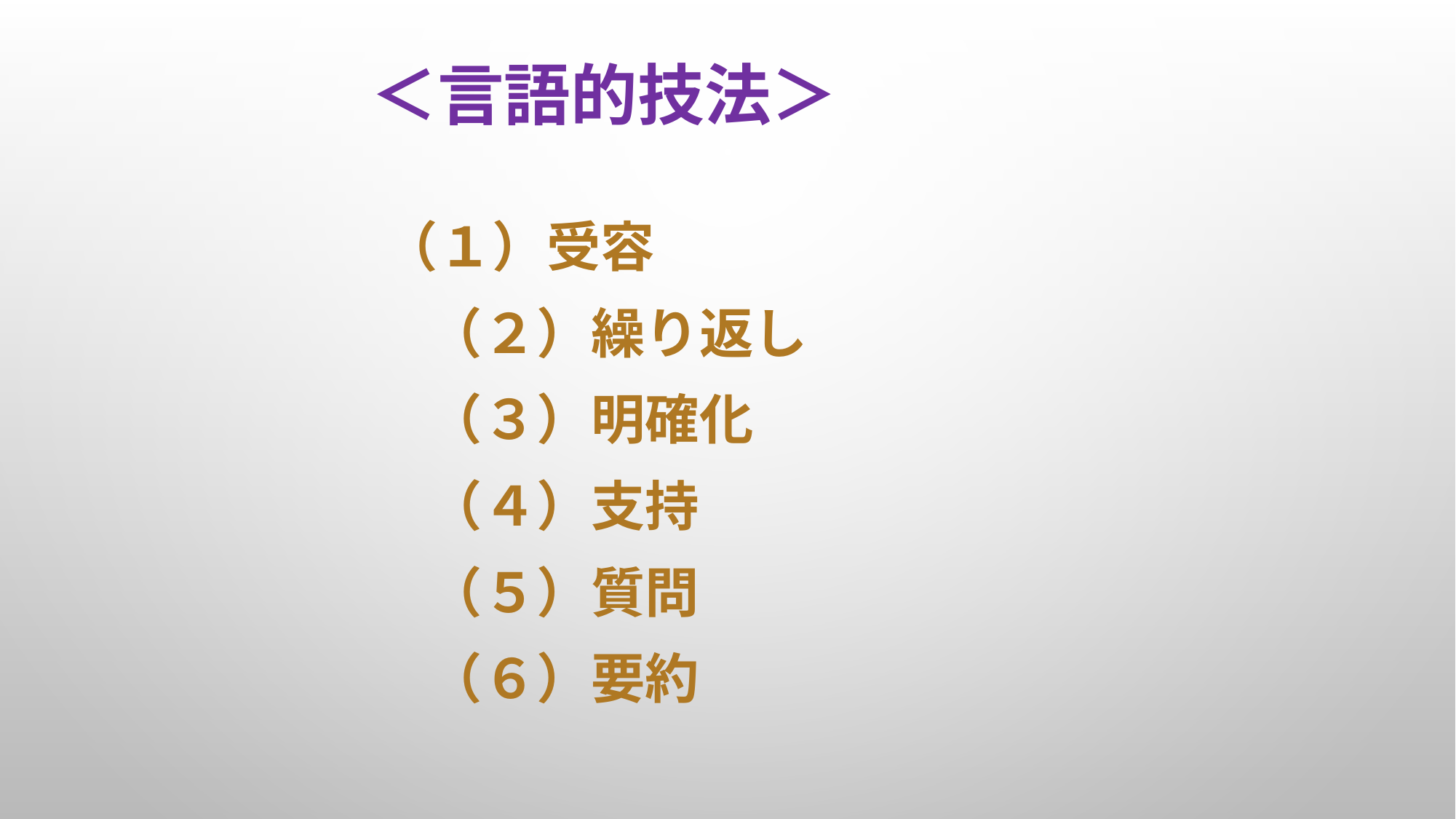

# ＜言語的技法＞
　　        （１）受容
　　（２）繰り返し
　　（３）明確化
　　（４）支持
　　（５）質問
　　（６）要約